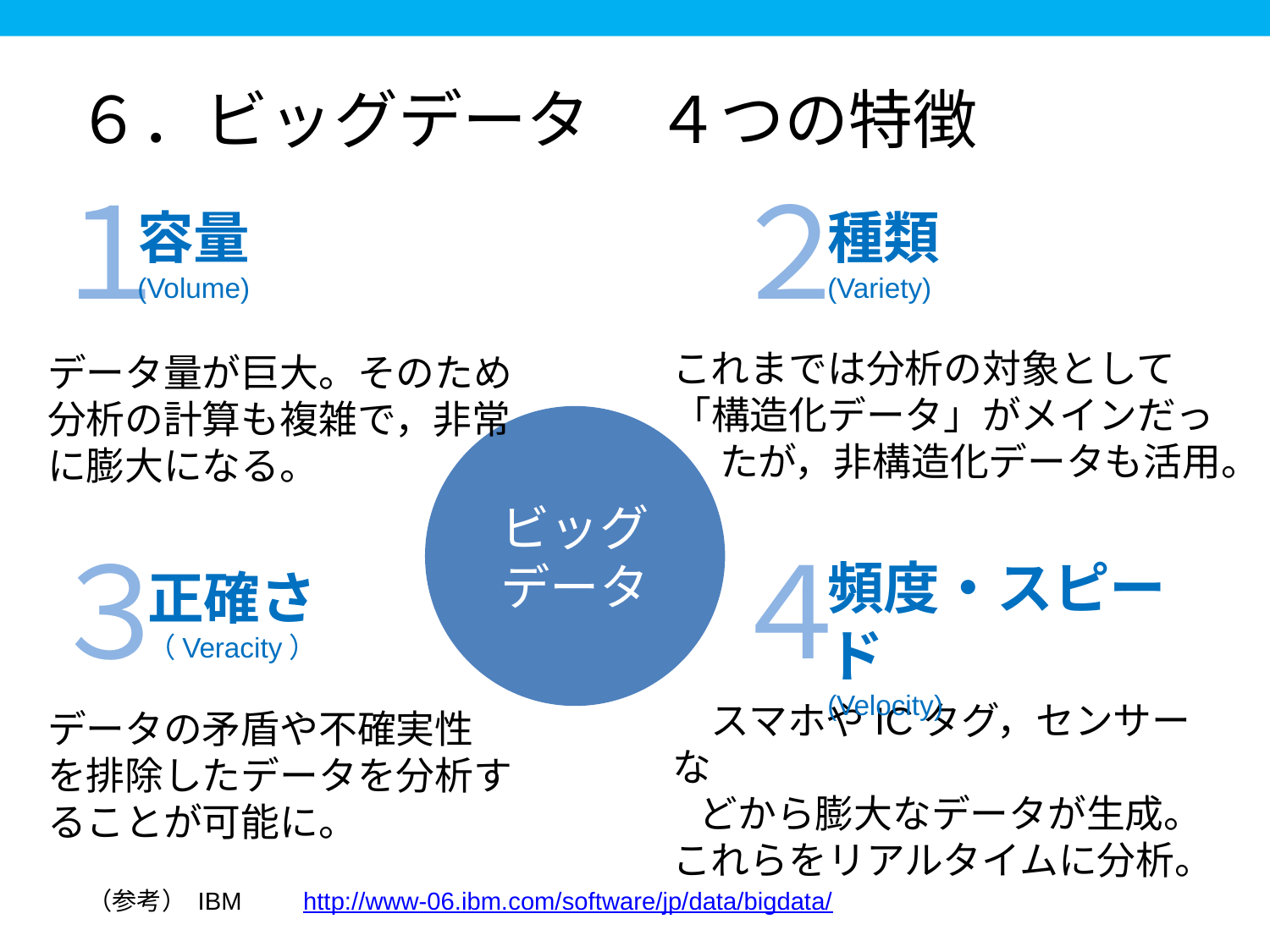

６．ビッグデータ　４つの特徴
１
２
容量
(Volume)
種類
(Variety)

これまでは分析の対象として
「構造化データ」がメインだっ
　 たが，非構造化データも活用。

データ量が巨大。そのため分析の計算も複雑で，非常に膨大になる。
ビッグデータ
３
４
頻度・スピード
(Velocity)
正確さ
（Veracity）

　スマホやICタグ，センサーな
  どから膨大なデータが生成。これらをリアルタイムに分析。

データの矛盾や不確実性
を排除したデータを分析することが可能に。

（参考） IBM　　http://www-06.ibm.com/software/jp/data/bigdata/